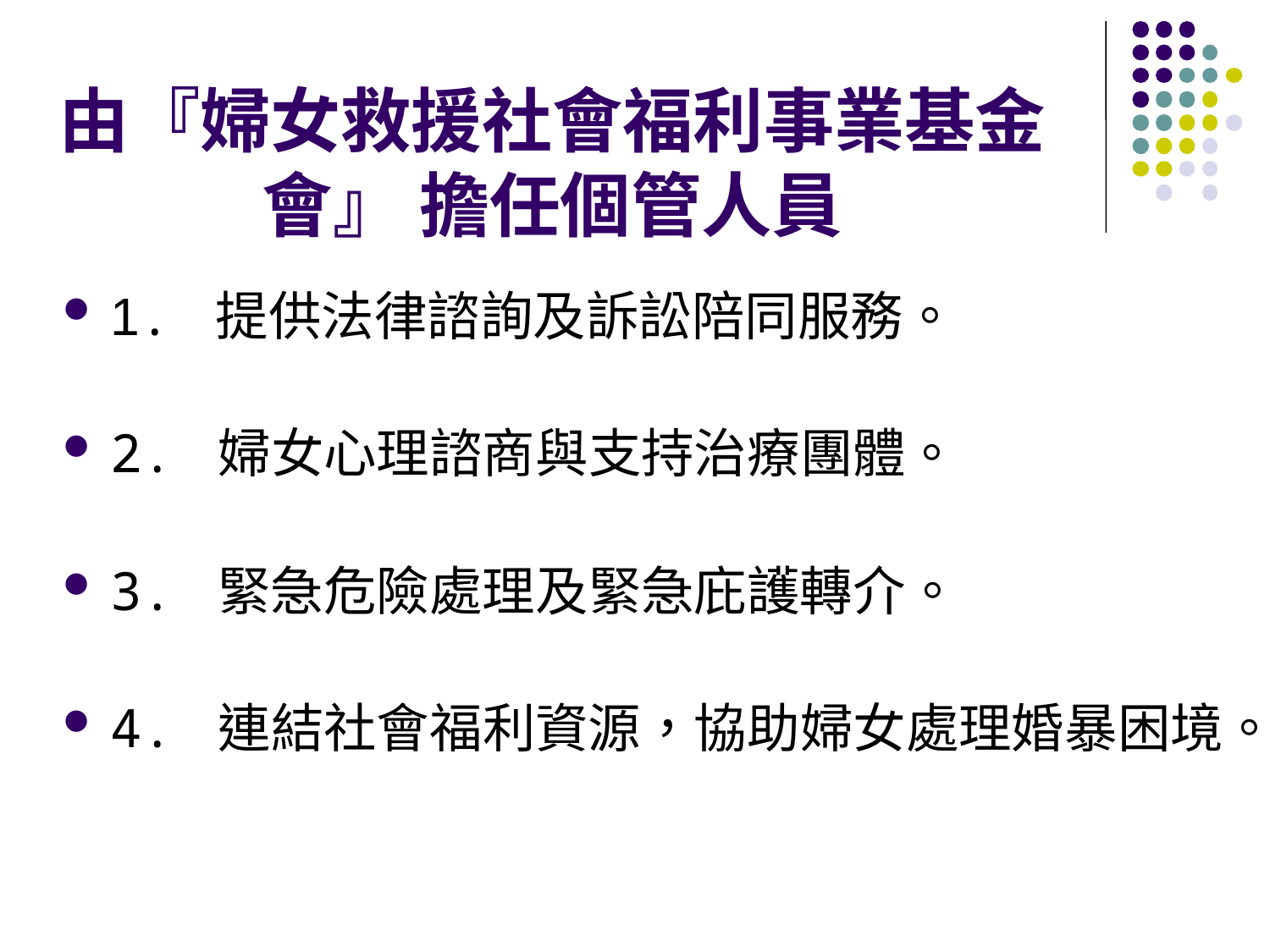

由『婦女救援社會福利事業基金會』 擔任個管人員
1. 提供法律諮詢及訴訟陪同服務。
2. 婦女心理諮商與支持治療團體。
3. 緊急危險處理及緊急庇護轉介。
4. 連結社會福利資源，協助婦女處理婚暴困境。